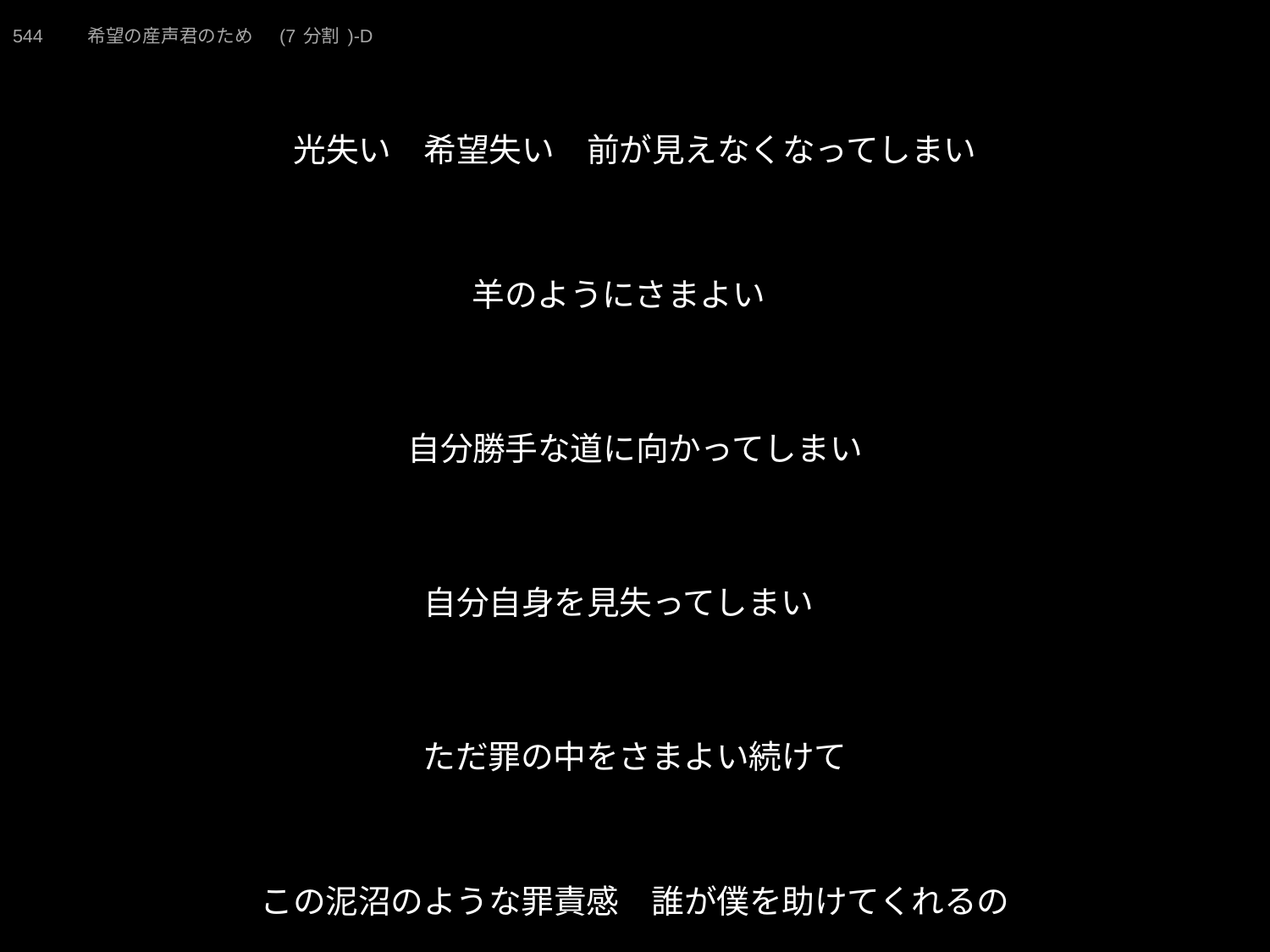

きぼうのうぶごえきみのため
★W
544　　希望の産声君のため　(7分割)-D
★４
光失い　希望失い　前が見えなくなってしまい
羊のようにさまよい

自分勝手な道に向かってしまい
自分自身を見失ってしまい

ただ罪の中をさまよい続けて
この泥沼のような罪責感　誰が僕を助けてくれるの